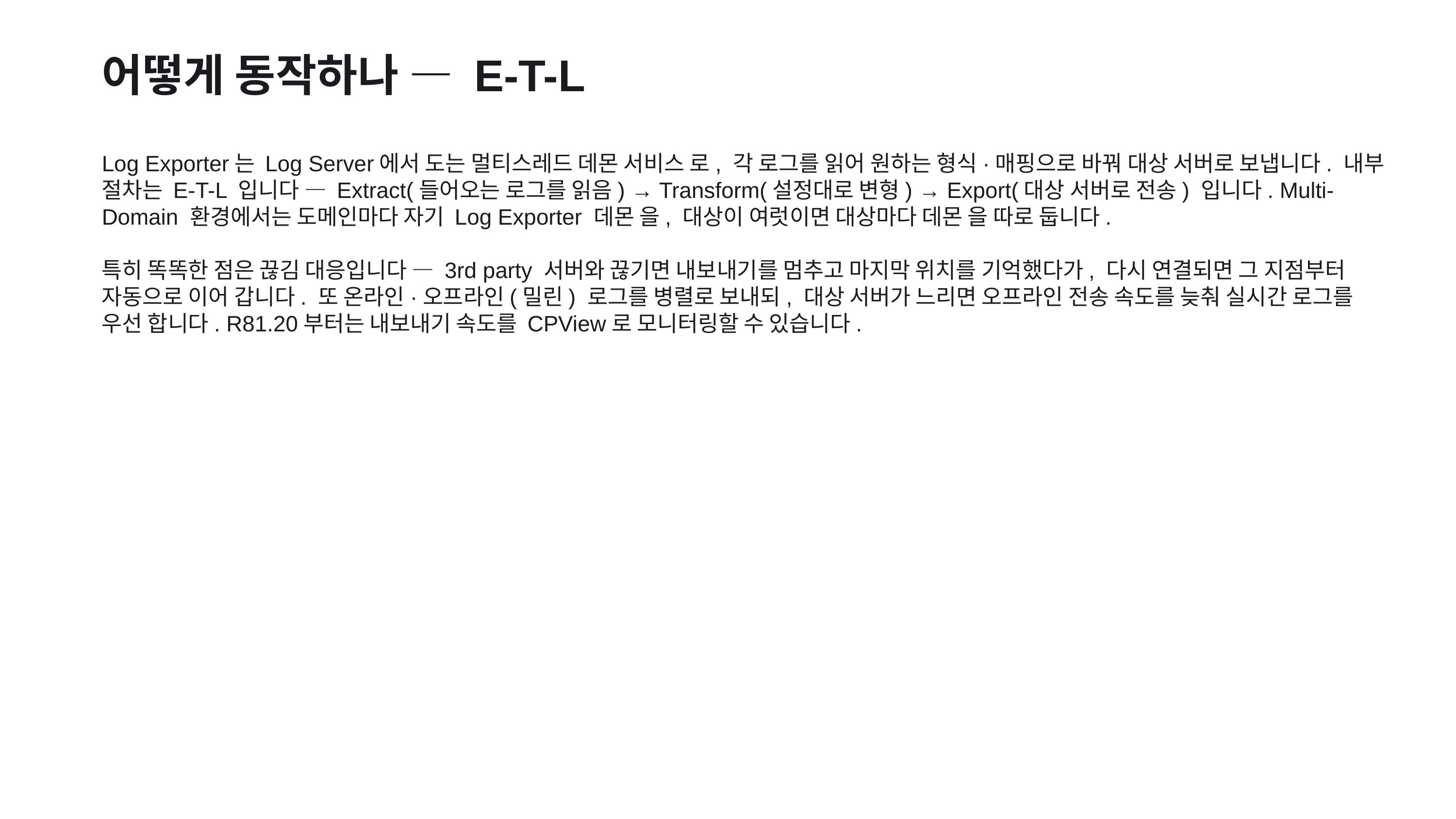

어떻게 동작하나 — E-T-L
Log Exporter는 Log Server에서 도는 멀티스레드 데몬 서비스 로, 각 로그를 읽어 원하는 형식·매핑으로 바꿔 대상 서버로 보냅니다. 내부 절차는 E-T-L 입니다 — Extract(들어오는 로그를 읽음) → Transform(설정대로 변형) → Export(대상 서버로 전송) 입니다. Multi-Domain 환경에서는 도메인마다 자기 Log Exporter 데몬 을, 대상이 여럿이면 대상마다 데몬 을 따로 둡니다.

특히 똑똑한 점은 끊김 대응입니다 — 3rd party 서버와 끊기면 내보내기를 멈추고 마지막 위치를 기억했다가, 다시 연결되면 그 지점부터 자동으로 이어 갑니다. 또 온라인·오프라인(밀린) 로그를 병렬로 보내되, 대상 서버가 느리면 오프라인 전송 속도를 늦춰 실시간 로그를 우선 합니다. R81.20부터는 내보내기 속도를 CPView로 모니터링할 수 있습니다.